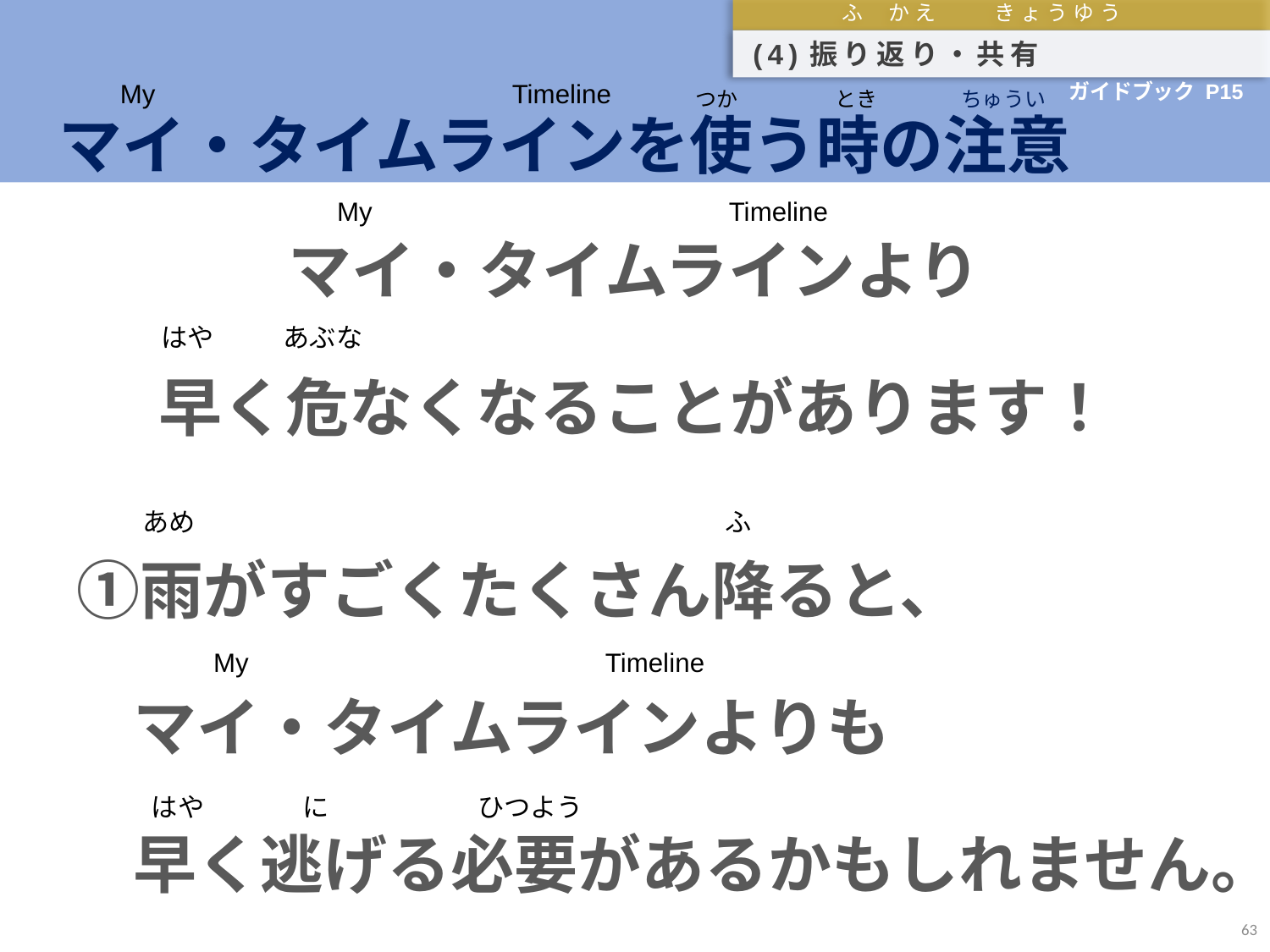

ふ  かえ　　きょうゆう
(4)振り返り・共有
# マイ・タイムラインを使う時の注意
My　　　　　　　　　　　　　Timeline
ガイドブック P15
つか
とき
ちゅうい

マイ・タイムラインより

早く危なくなることがあります！

　①雨がすごくたくさん降ると、

　    マイ・タイムラインよりも

　    早く逃げる必要があるかもしれません。
My　　　　　　　　　　　　　Timeline
はや
あぶな
あめ
ふ
My　　　　　　　　　　　　　Timeline
はや
に
ひつよう
63